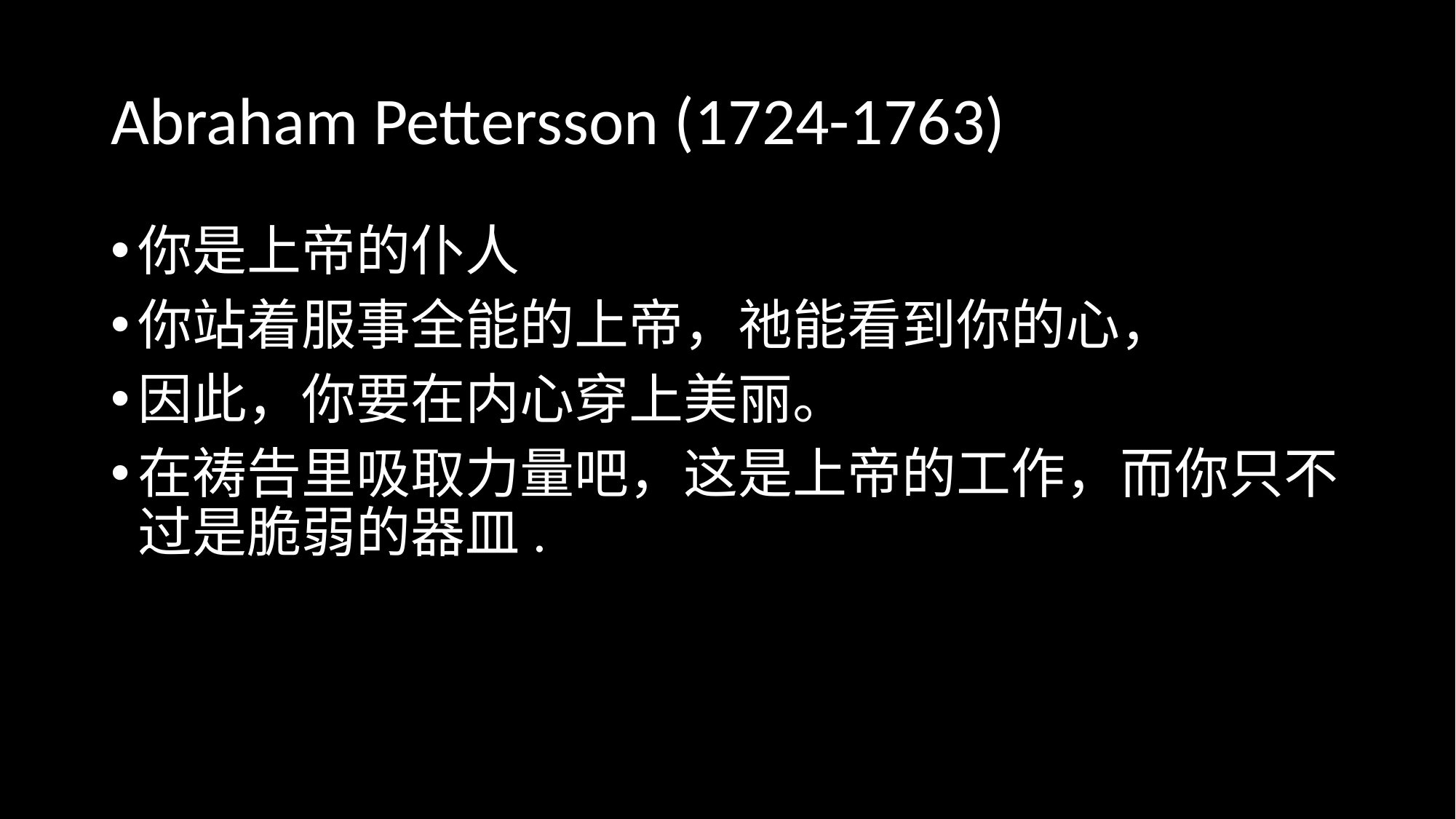

# Abraham Pettersson (1724-1763)
你是上帝的仆人
你站着服事全能的上帝，祂能看到你的心，
因此，你要在内心穿上美丽。
在祷告里吸取力量吧，这是上帝的工作，而你只不过是脆弱的器皿.